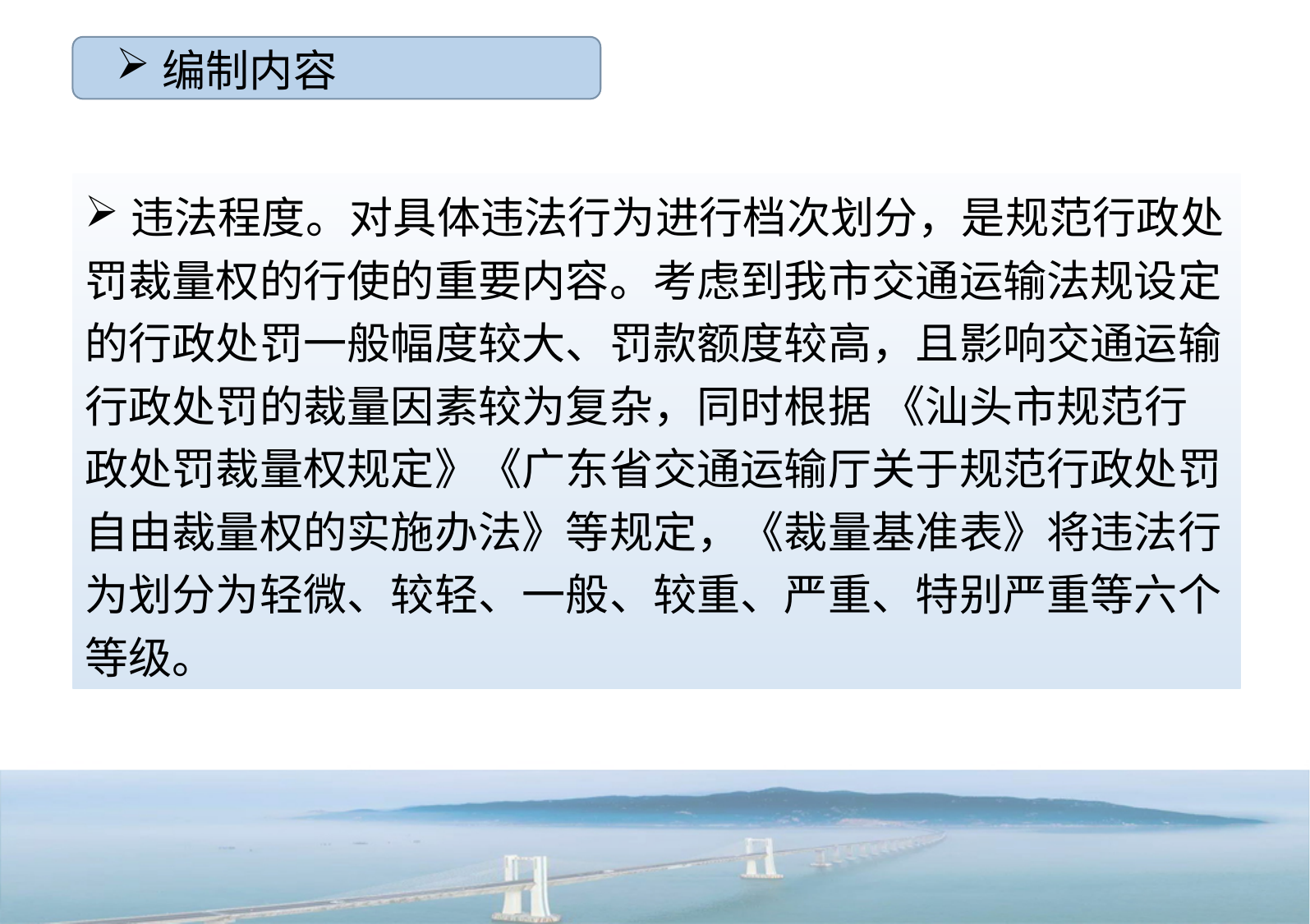

编制内容
违法程度。对具体违法行为进行档次划分，是规范行政处
罚裁量权的行使的重要内容。考虑到我市交通运输法规设定的行政处罚一般幅度较大、罚款额度较高，且影响交通运输行政处罚的裁量因素较为复杂，同时根据 《汕头市规范行政处罚裁量权规定》《广东省交通运输厅关于规范行政处罚自由裁量权的实施办法》等规定，《裁量基准表》将违法行为划分为轻微、较轻、一般、较重、严重、特别严重等六个等级。